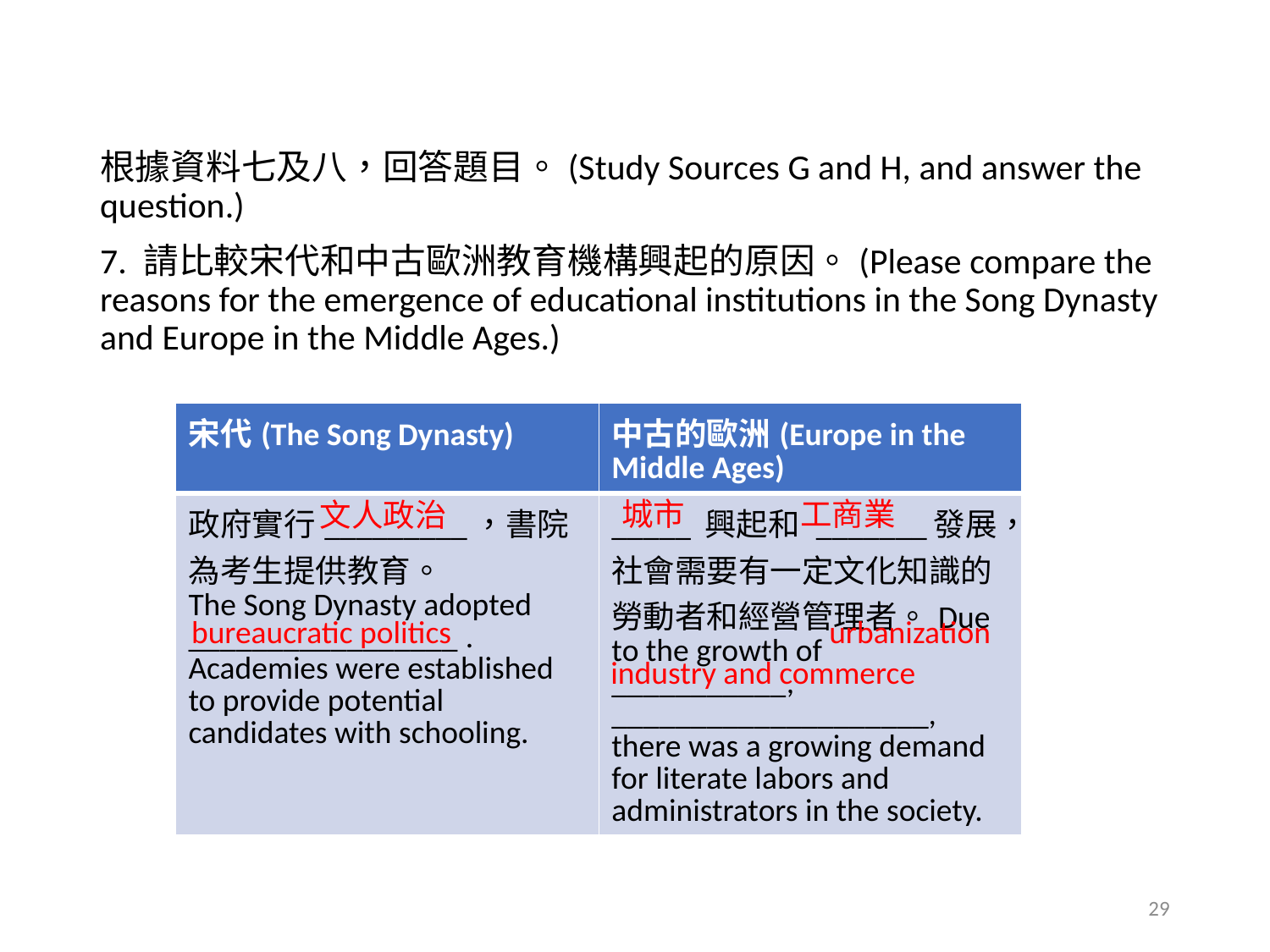

根據資料七及八，回答題目。(Study Sources G and H, and answer the question.)
7. 請比較宋代和中古歐洲教育機構興起的原因。(Please compare the reasons for the emergence of educational institutions in the Song Dynasty and Europe in the Middle Ages.)

| 宋代(The Song Dynasty) | 中古的歐洲(Europe in the Middle Ages) |
| --- | --- |
| 政府實行\_\_\_\_\_\_\_\_\_，書院為考生提供教育。 The Song Dynasty adopted \_\_\_\_\_\_\_\_\_\_\_\_\_\_\_\_\_ . Academies were established to provide potential candidates with schooling. | \_\_\_\_\_ 興起和 \_\_\_\_\_\_\_發展，社會需要有一定文化知識的勞動者和經營管理者。Due to the growth of \_\_\_\_\_\_\_\_\_\_\_, \_\_\_\_\_\_\_\_\_\_\_\_\_\_\_\_\_\_\_\_, there was a growing demand for literate labors and administrators in the society. |
城市
工商業
文人政治
bureaucratic politics
urbanization
industry and commerce
29